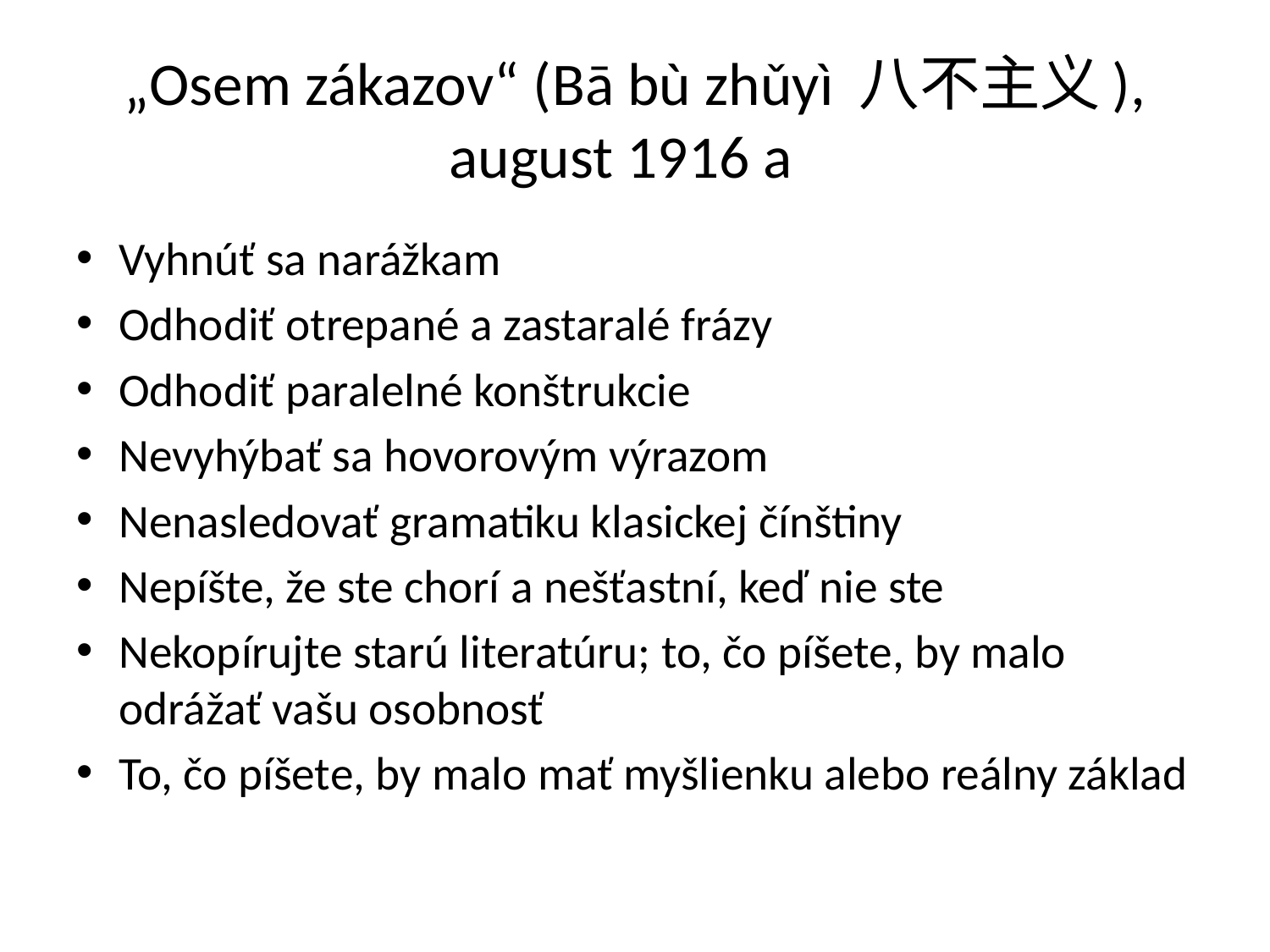

# „Osem zákazov“ (Bā bù zhǔyì 八不主义), august 1916 a
Vyhnúť sa narážkam
Odhodiť otrepané a zastaralé frázy
Odhodiť paralelné konštrukcie
Nevyhýbať sa hovorovým výrazom
Nenasledovať gramatiku klasickej čínštiny
Nepíšte, že ste chorí a nešťastní, keď nie ste
Nekopírujte starú literatúru; to, čo píšete, by malo odrážať vašu osobnosť
To, čo píšete, by malo mať myšlienku alebo reálny základ